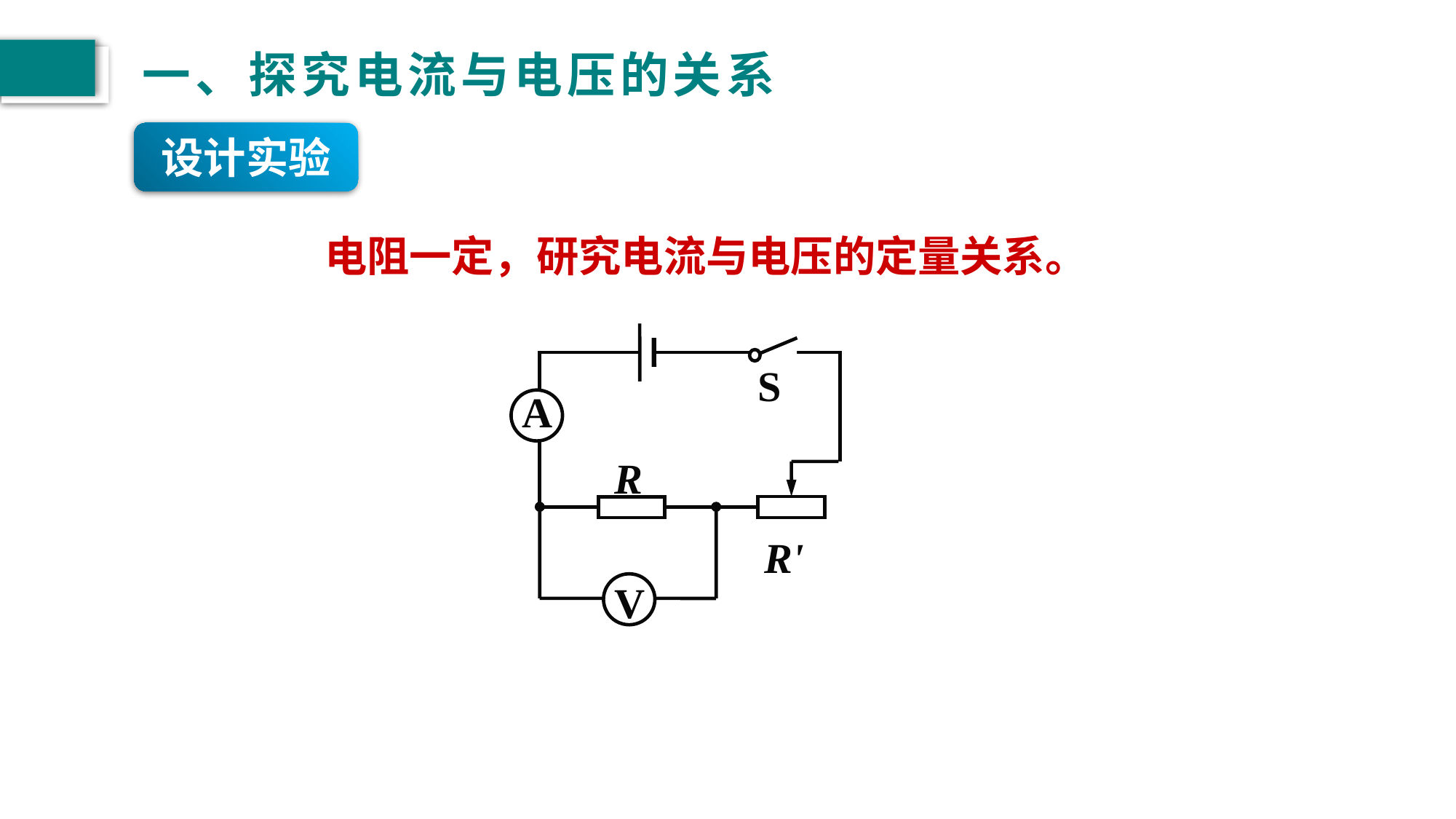

# 一、探究电流与电压的关系
设计实验
　　电阻一定，研究电流与电压的定量关系。

S
A

R

R'
V